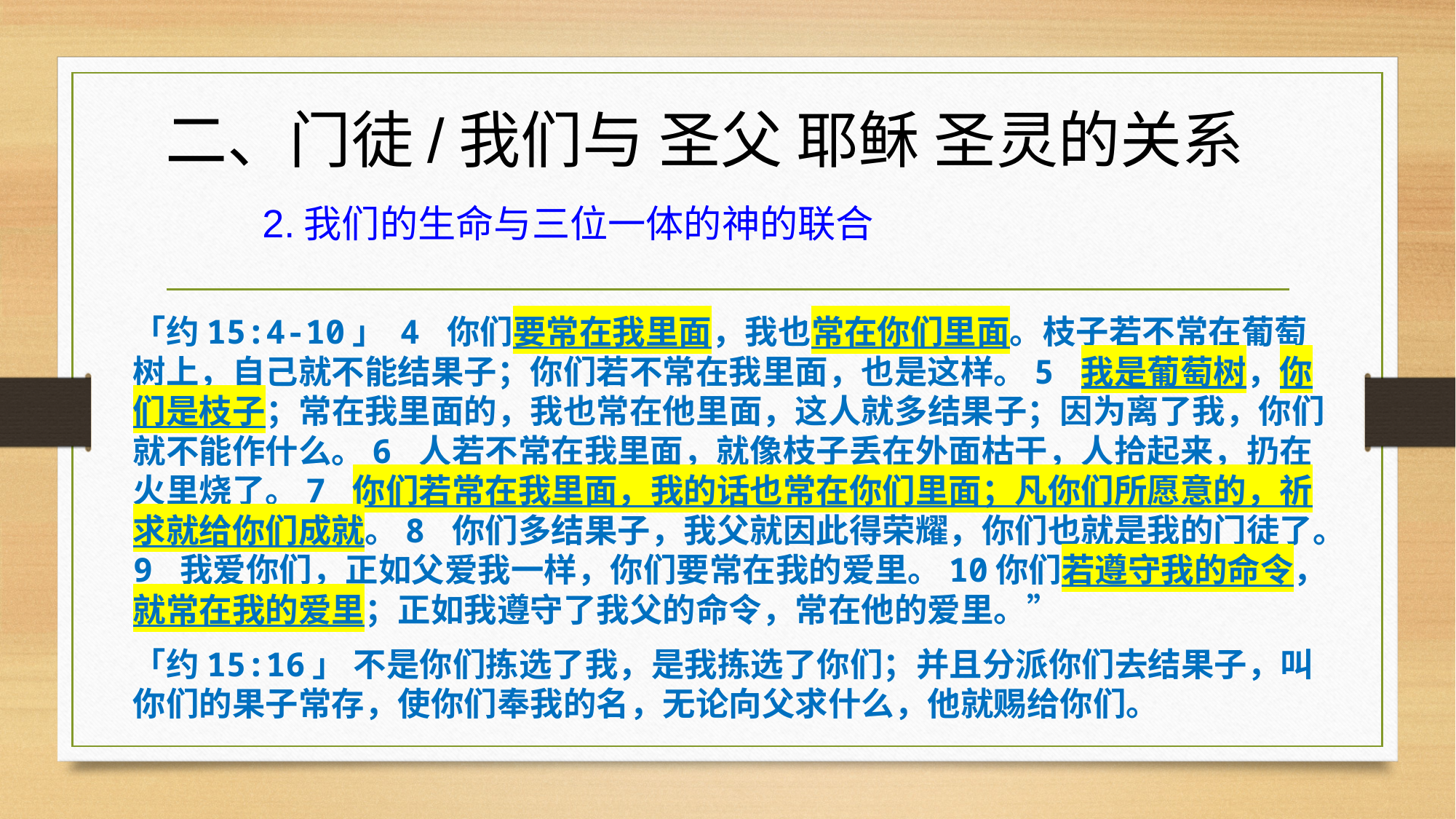

# 二、门徒/我们与 圣父 耶稣 圣灵的关系 2.我们的生命与三位一体的神的联合
「约15:4-10」 4 你们要常在我里面，我也常在你们里面。枝子若不常在葡萄树上，自己就不能结果子；你们若不常在我里面，也是这样。5 我是葡萄树，你们是枝子；常在我里面的，我也常在他里面，这人就多结果子；因为离了我，你们就不能作什么。6 人若不常在我里面，就像枝子丢在外面枯干，人拾起来，扔在火里烧了。7 你们若常在我里面，我的话也常在你们里面；凡你们所愿意的，祈求就给你们成就。8 你们多结果子，我父就因此得荣耀，你们也就是我的门徒了。9 我爱你们，正如父爱我一样，你们要常在我的爱里。10你们若遵守我的命令，就常在我的爱里；正如我遵守了我父的命令，常在他的爱里。”
「约15:16」 不是你们拣选了我，是我拣选了你们；并且分派你们去结果子，叫你们的果子常存，使你们奉我的名，无论向父求什么，他就赐给你们。